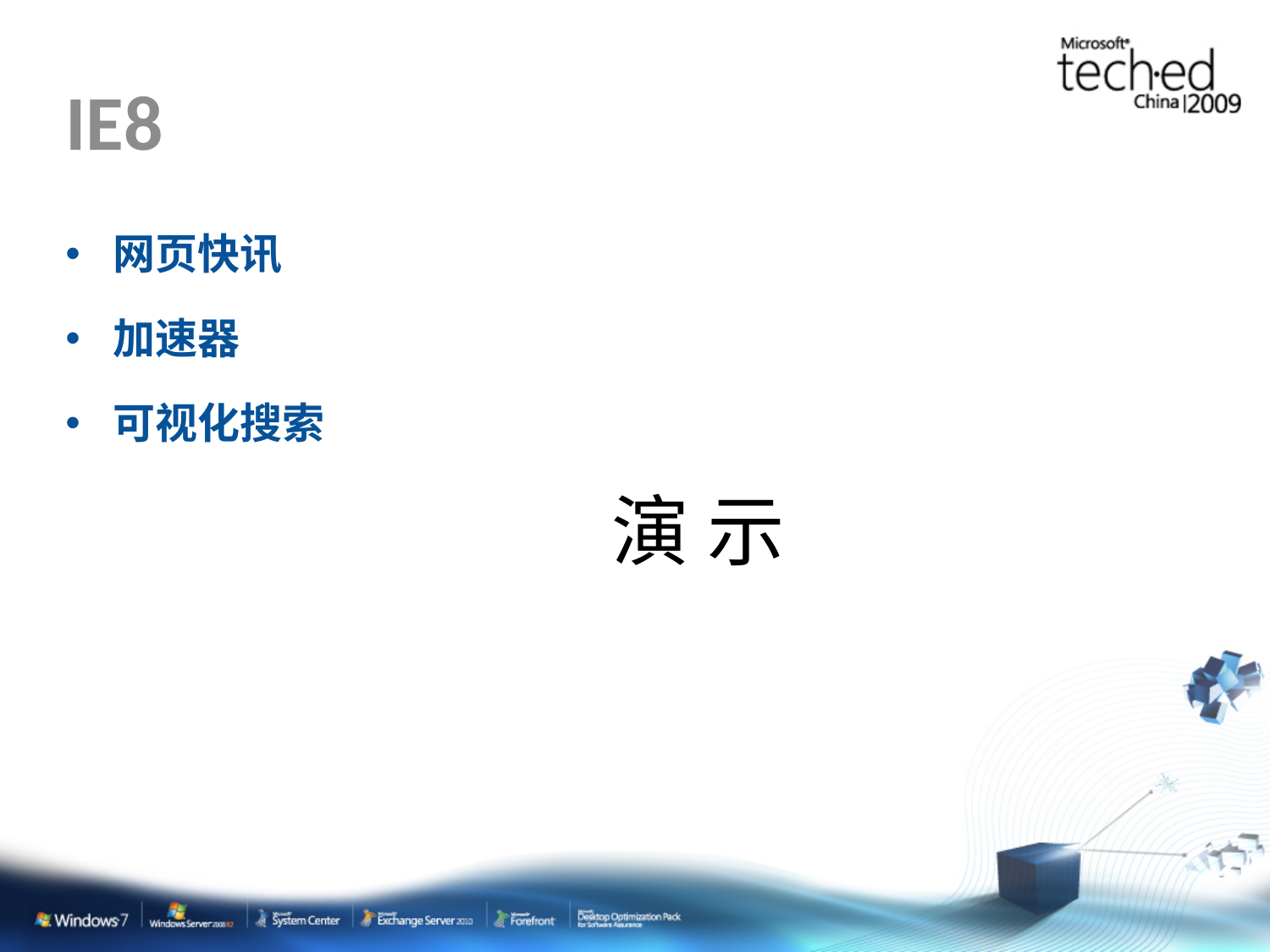

# IE8
网页快讯
加速器
可视化搜索
演 示